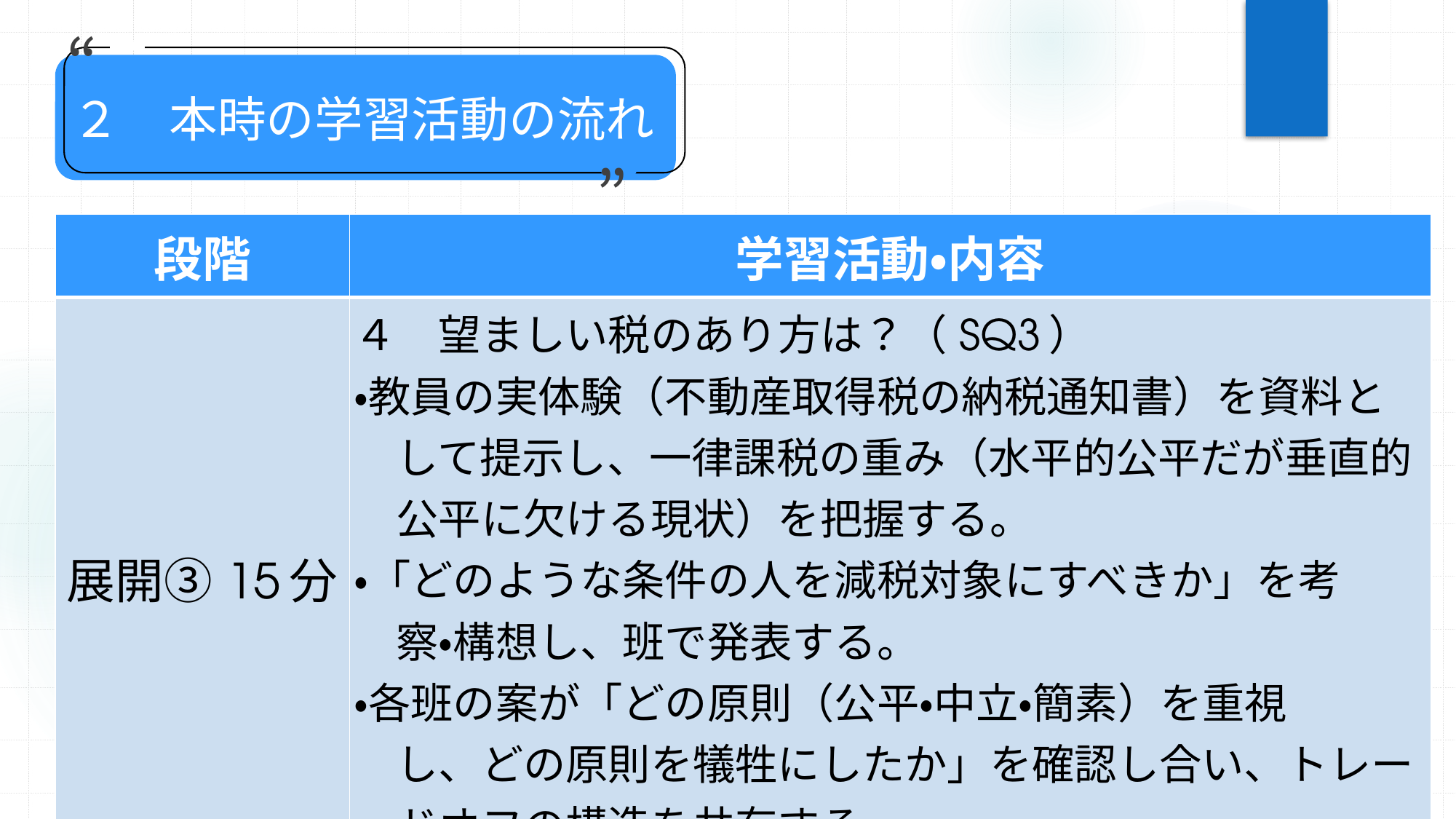

“

２　本時の学習活動の流れ

”
| 段階 | 学習活動・内容 |
| --- | --- |
| 展開③15分 | ４　望ましい税のあり方は？（SQ3） ・教員の実体験（不動産取得税の納税通知書）を資料と 　して提示し、一律課税の重み（水平的公平だが垂直的 　公平に欠ける現状）を把握する。 ・「どのような条件の人を減税対象にすべきか」を考 　察・構想し、班で発表する。 ・各班の案が「どの原則（公平・中立・簡素）を重視 　し、どの原則を犠牲にしたか」を確認し合い、トレー 　ドオフの構造を共有する。 |